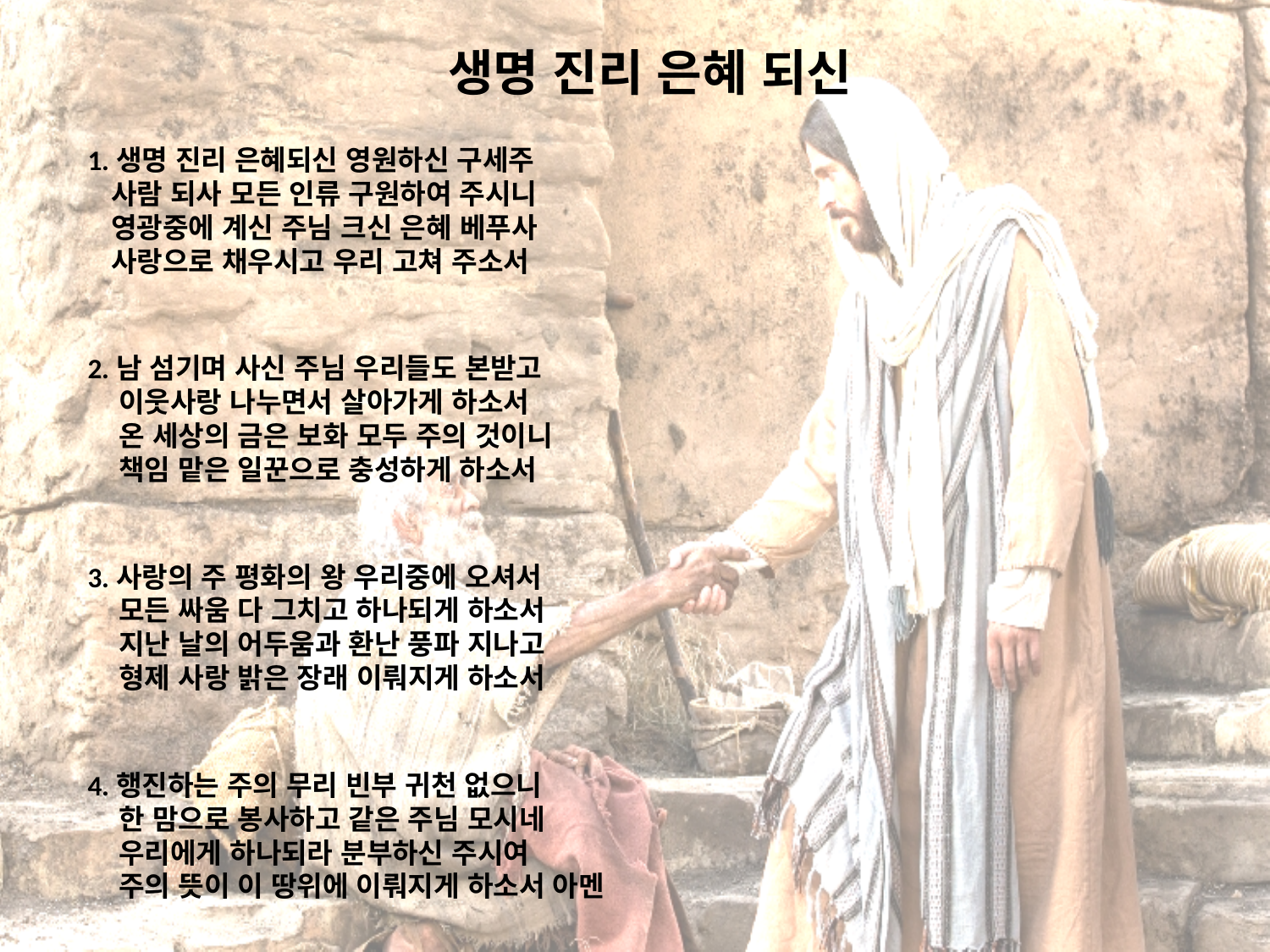

# 생명 진리 은혜 되신
1.생명 진리 은혜되신 영원하신 구세주
   사람 되사 모든 인류 구원하여 주시니
   영광중에 계신 주님 크신 은혜 베푸사
   사랑으로 채우시고 우리 고쳐 주소서
2.남 섬기며 사신 주님 우리들도 본받고
    이웃사랑 나누면서 살아가게 하소서
    온 세상의 금은 보화 모두 주의 것이니
    책임 맡은 일꾼으로 충성하게 하소서
3.사랑의 주 평화의 왕 우리중에 오셔서
    모든 싸움 다 그치고 하나되게 하소서
    지난 날의 어두움과 환난 풍파 지나고
    형제 사랑 밝은 장래 이뤄지게 하소서
4.행진하는 주의 무리 빈부 귀천 없으니
    한 맘으로 봉사하고 같은 주님 모시네
    우리에게 하나되라 분부하신 주시여
    주의 뜻이 이 땅위에 이뤄지게 하소서 아멘